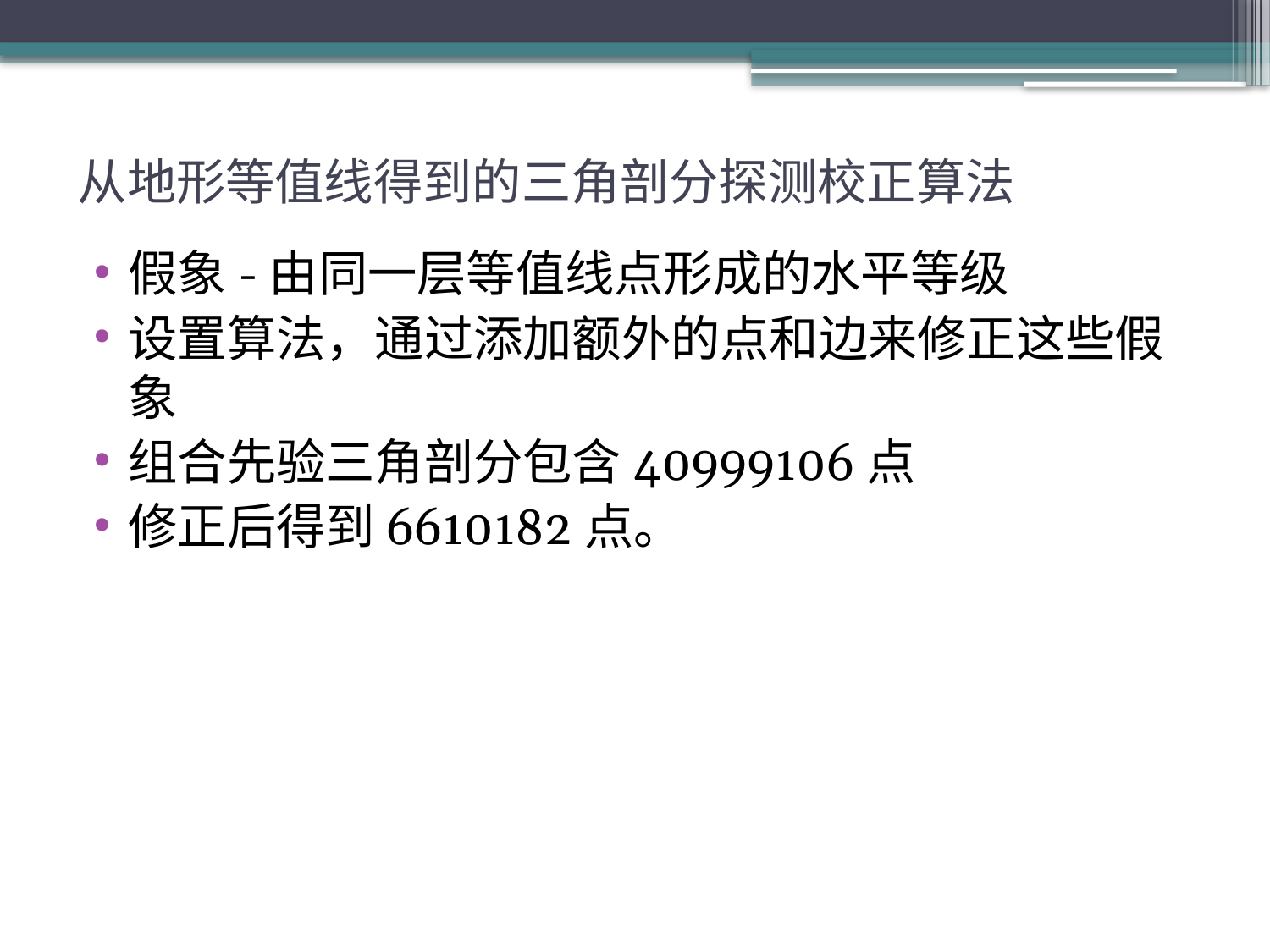

# 从地形等值线得到的三角剖分探测校正算法
假象-由同一层等值线点形成的水平等级
设置算法，通过添加额外的点和边来修正这些假象
组合先验三角剖分包含40999106点
修正后得到6610182点。